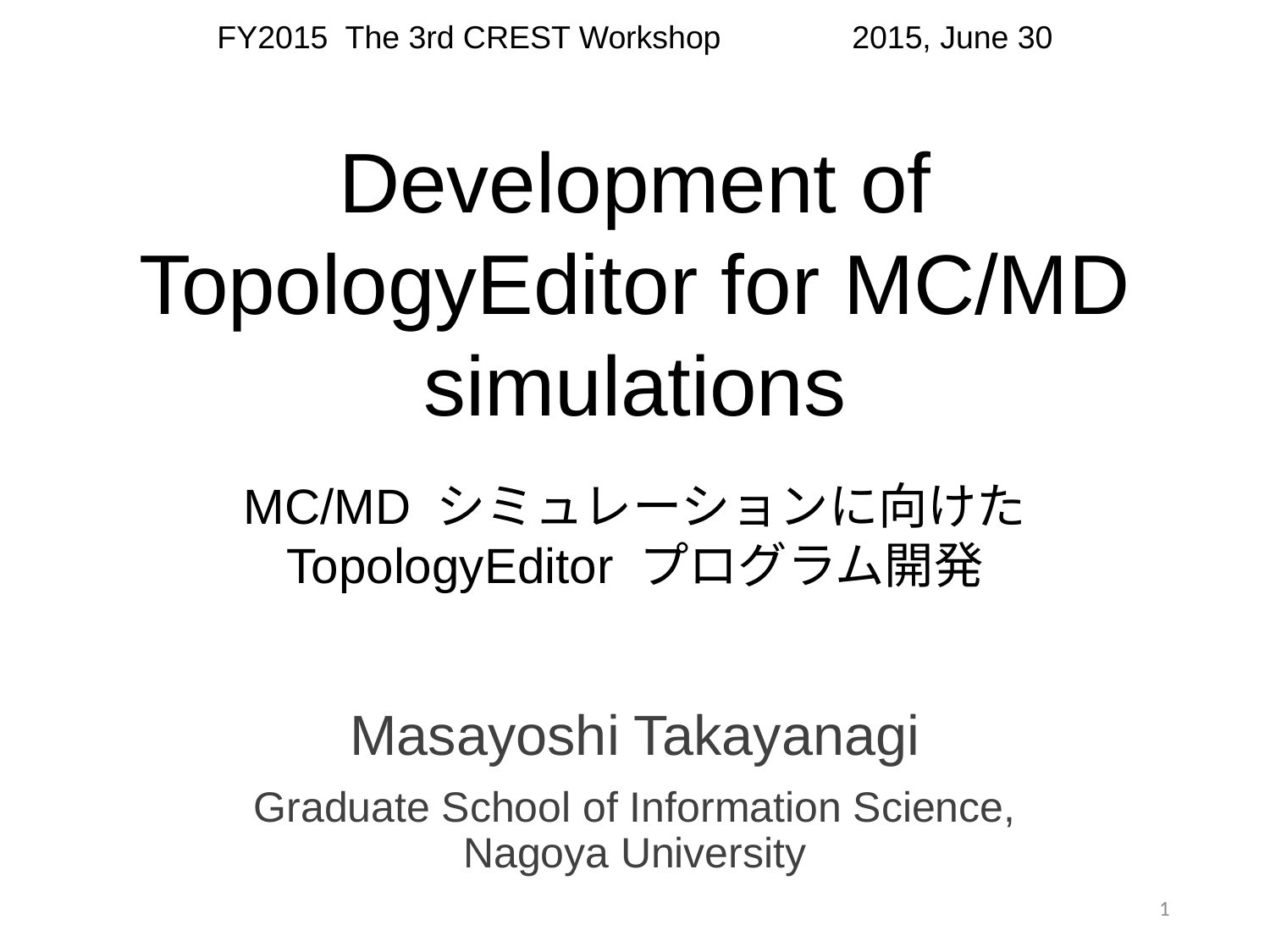

FY2015  The 3rd CREST Workshop 	2015, June 30
Development of TopologyEditor for MC/MD simulations
MC/MD シミュレーションに向けた
TopologyEditor プログラム開発
Masayoshi Takayanagi
Graduate School of Information Science,
Nagoya University
1